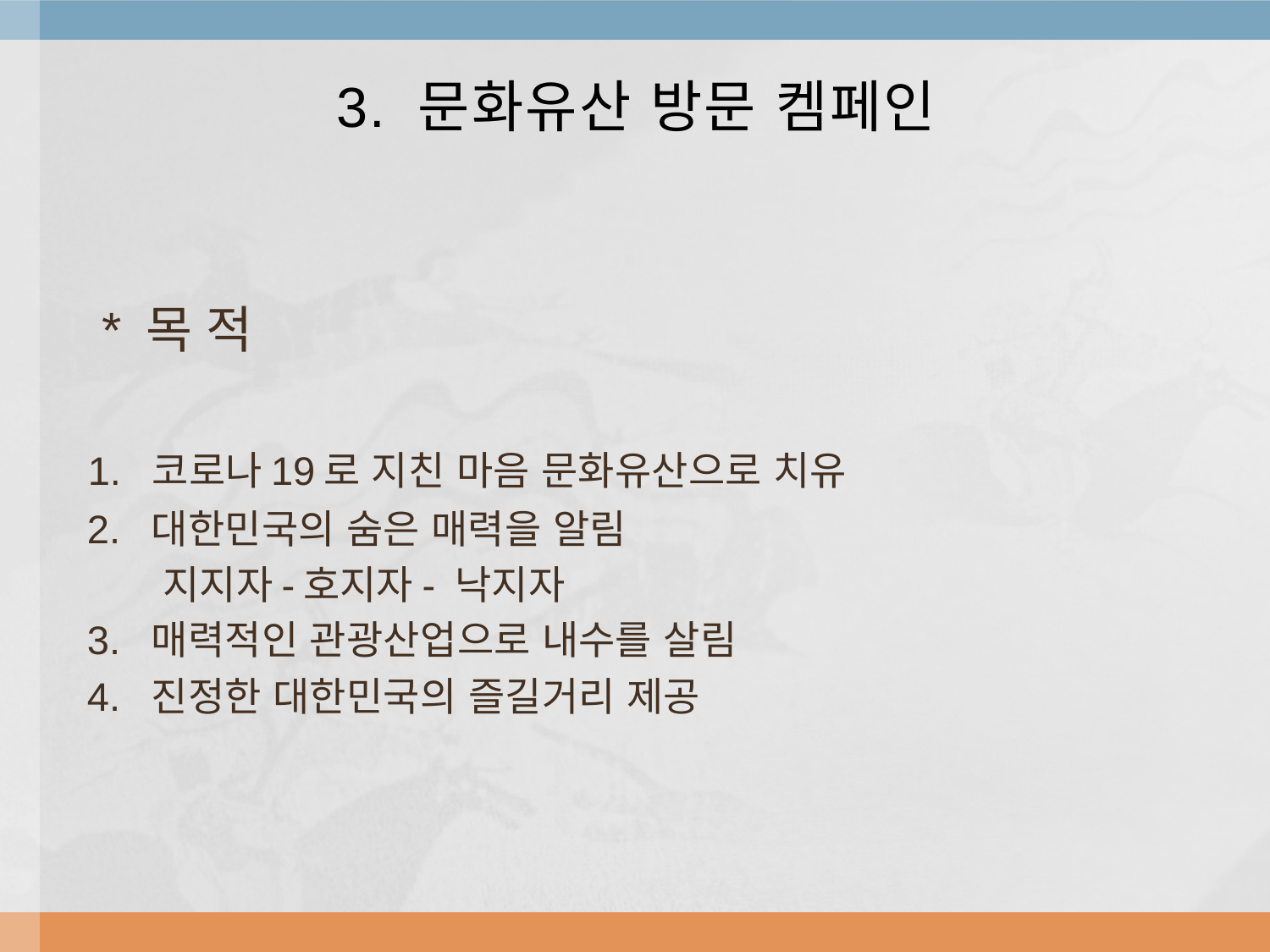

# 3. 문화유산 방문 켐페인

  * 목 적

 1.  코로나19로 지친 마음 문화유산으로 치유
 2.  대한민국의 숨은 매력을 알림
       지지자-호지자- 낙지자
 3.  매력적인 관광산업으로 내수를 살림
 4.  진정한 대한민국의 즐길거리 제공